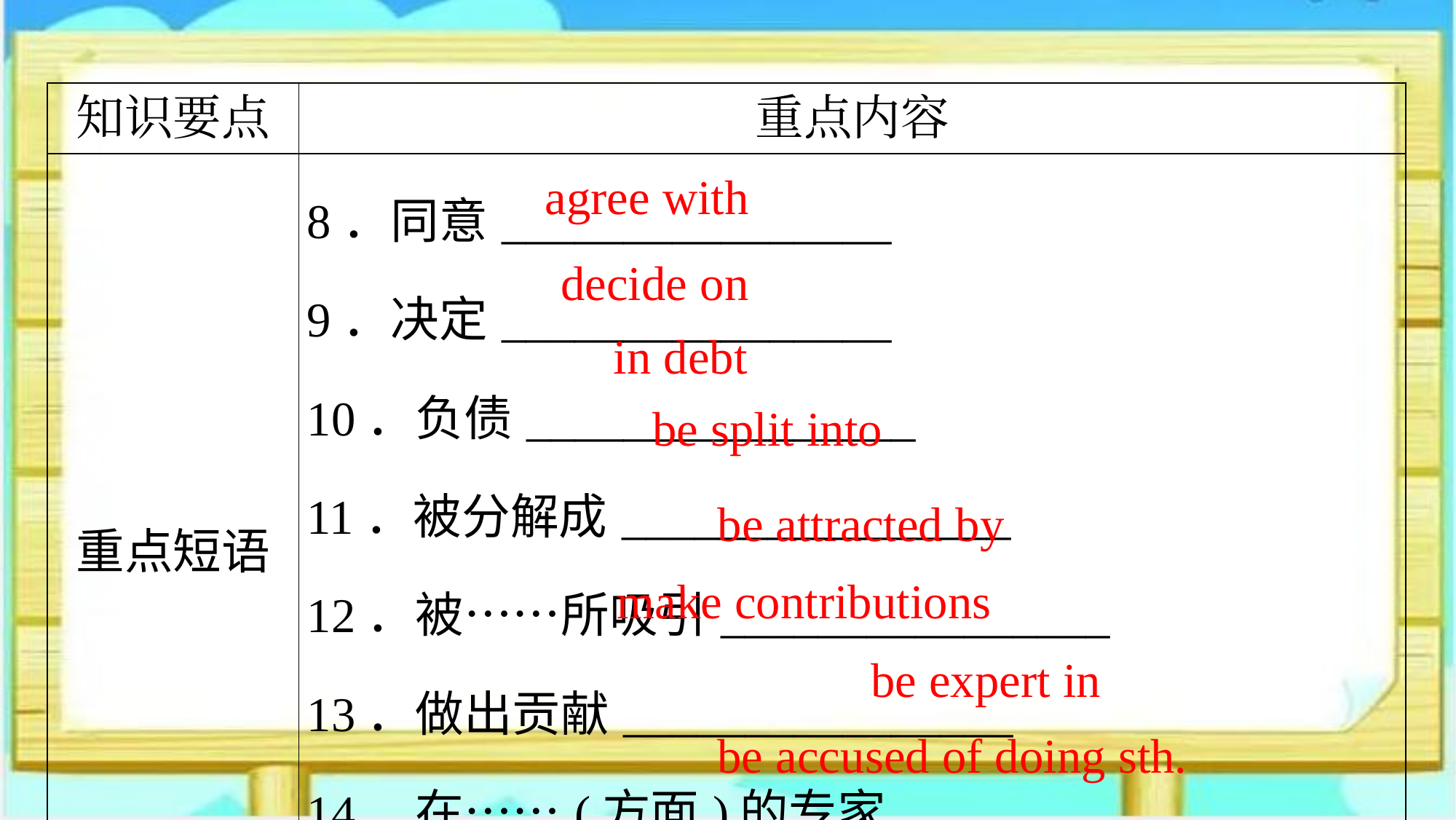

| 知识要点 | 重点内容 |
| --- | --- |
| 重点短语 | 8．同意\_\_\_\_\_\_\_\_\_\_\_\_\_\_\_\_ 9．决定\_\_\_\_\_\_\_\_\_\_\_\_\_\_\_\_ 10．负债\_\_\_\_\_\_\_\_\_\_\_\_\_\_\_\_ 11．被分解成\_\_\_\_\_\_\_\_\_\_\_\_\_\_\_\_ 12．被……所吸引\_\_\_\_\_\_\_\_\_\_\_\_\_\_\_\_ 13．做出贡献\_\_\_\_\_\_\_\_\_\_\_\_\_\_\_\_ 14．在……(方面)的专家\_\_\_\_\_\_\_\_\_\_\_\_\_\_\_\_ 15．被指控做某事\_\_\_\_\_\_\_\_\_\_\_\_\_\_\_\_ |
agree with
decide on
in debt
be split into
be attracted by
make contributions
be expert in
be accused of doing sth.